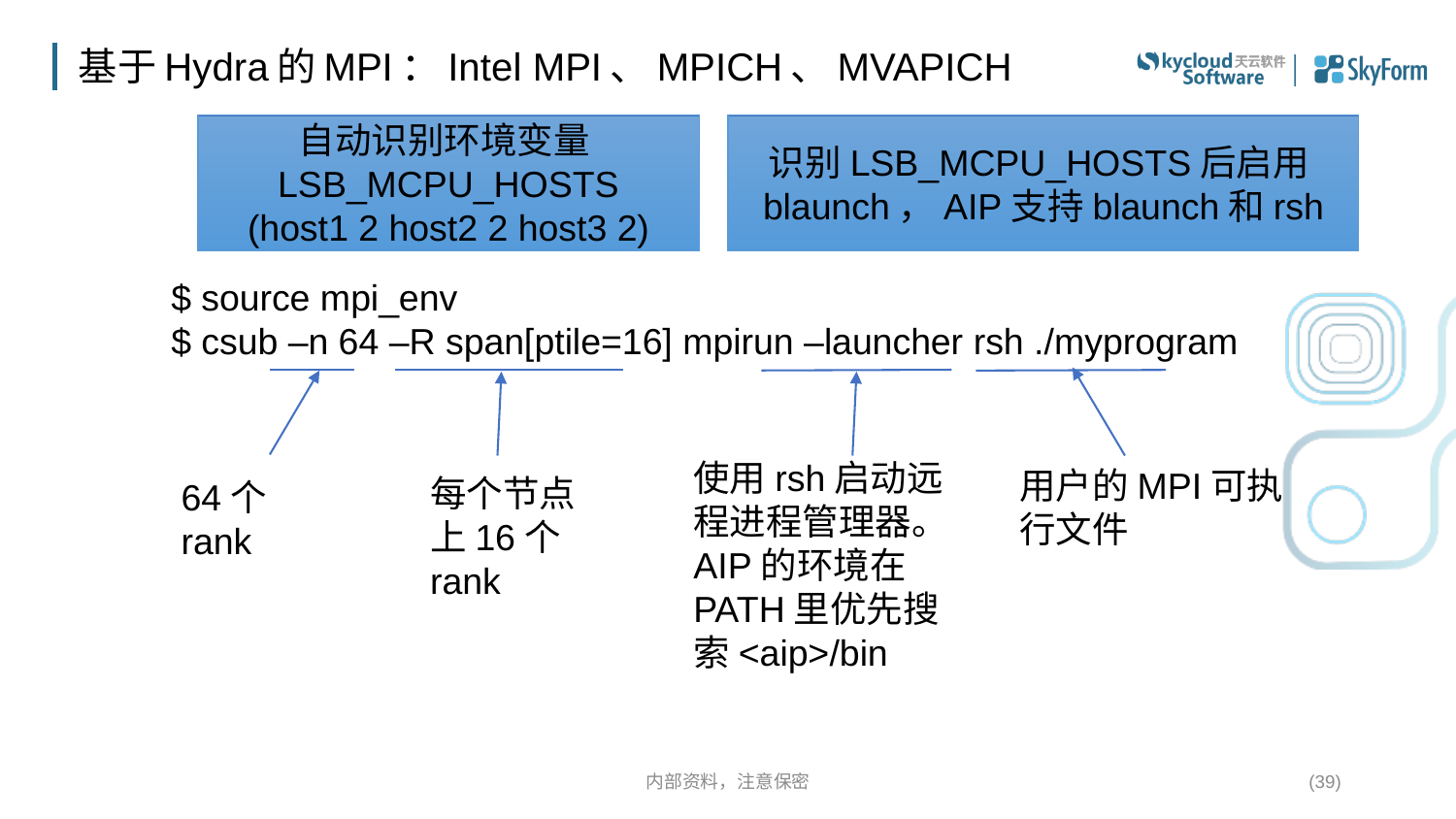

# 基于Hydra的MPI：Intel MPI、MPICH、MVAPICH
自动识别环境变量LSB_MCPU_HOSTS
(host1 2 host2 2 host3 2)
识别LSB_MCPU_HOSTS后启用blaunch，AIP支持blaunch和rsh
$ source mpi_env
$ csub –n 64 –R span[ptile=16] mpirun –launcher rsh ./myprogram
使用rsh启动远程进程管理器。AIP的环境在PATH里优先搜索<aip>/bin
用户的MPI可执行文件
每个节点上16个rank
64个rank
内部资料，注意保密
(39)